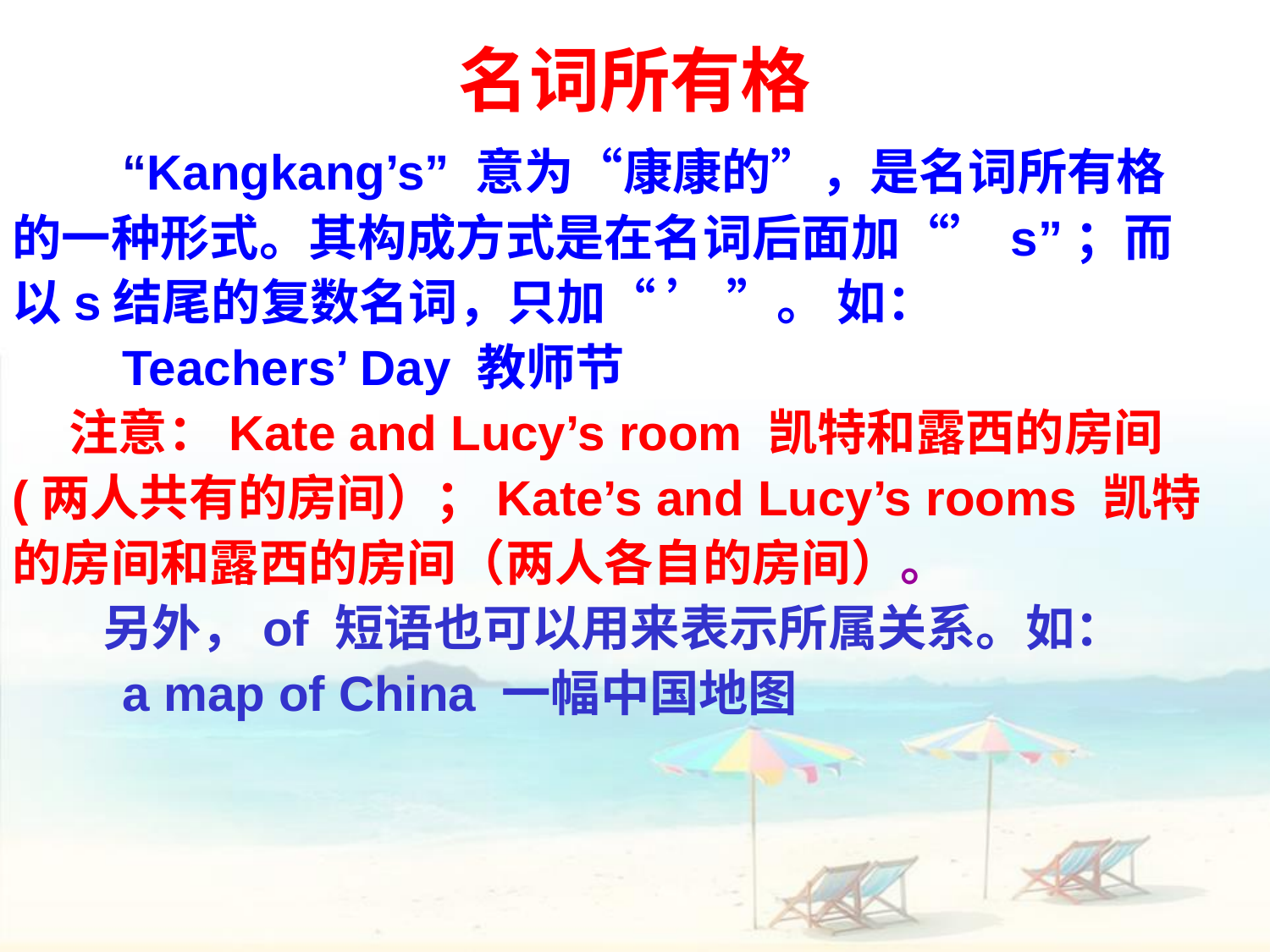

名词所有格
        “Kangkang’s” 意为“康康的”，是名词所有格的一种形式。其构成方式是在名词后面加“’s”；而以s结尾的复数名词，只加“ ’ ”。 如：
        Teachers’ Day 教师节
    注意：Kate and Lucy’s room 凯特和露西的房间
(两人共有的房间）；Kate’s and Lucy’s rooms 凯特
的房间和露西的房间（两人各自的房间）。
       另外，of 短语也可以用来表示所属关系。如：
        a map of China 一幅中国地图